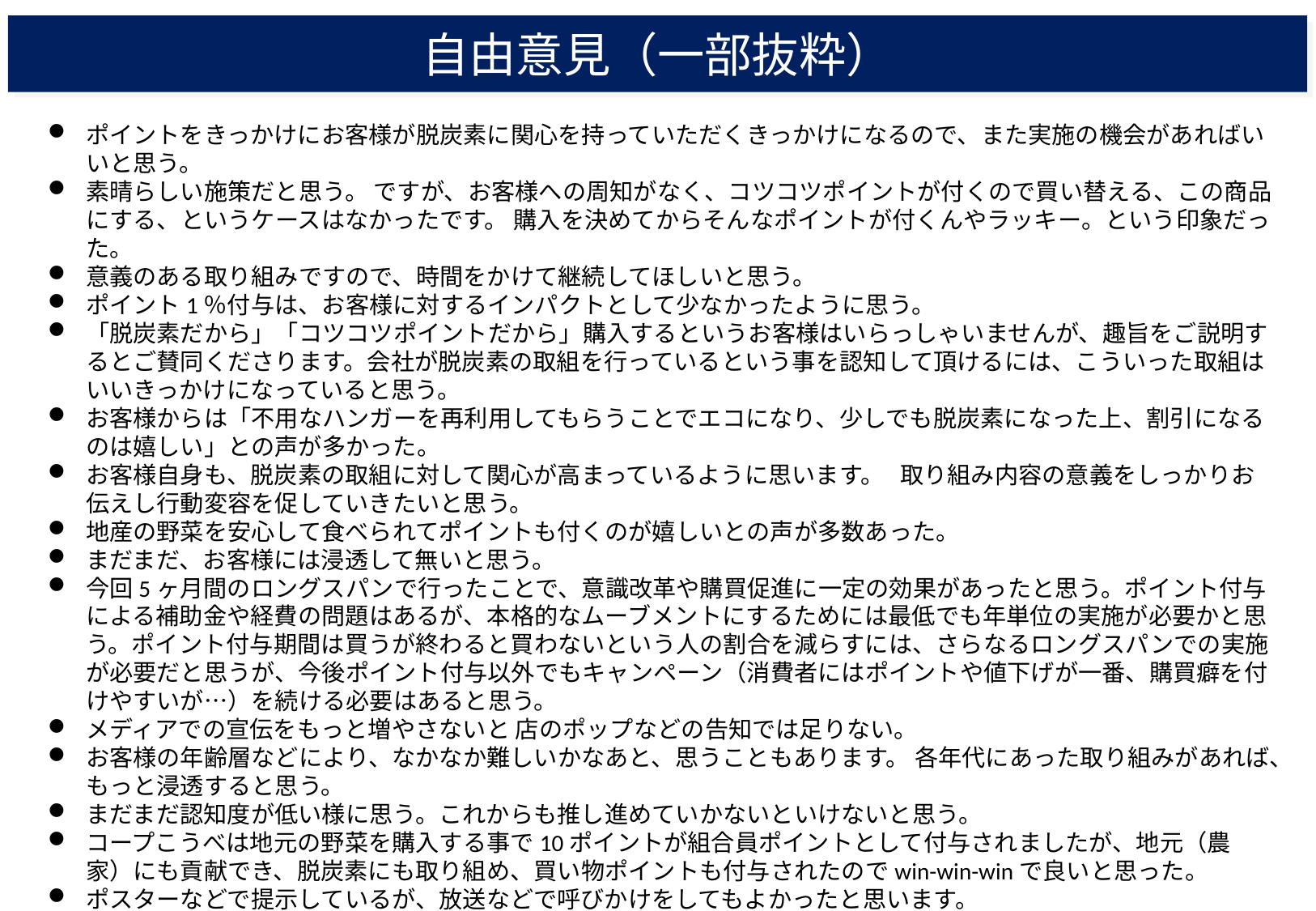

自由意見（一部抜粋）
ポイントをきっかけにお客様が脱炭素に関心を持っていただくきっかけになるので、また実施の機会があればいいと思う。
素晴らしい施策だと思う。 ですが、お客様への周知がなく、コツコツポイントが付くので買い替える、この商品にする、というケースはなかったです。 購入を決めてからそんなポイントが付くんやラッキー。という印象だった。
意義のある取り組みですので、時間をかけて継続してほしいと思う。
ポイント1％付与は、お客様に対するインパクトとして少なかったように思う。
「脱炭素だから」「コツコツポイントだから」購入するというお客様はいらっしゃいませんが、趣旨をご説明するとご賛同くださります。会社が脱炭素の取組を行っているという事を認知して頂けるには、こういった取組はいいきっかけになっていると思う。
お客様からは「不用なハンガーを再利用してもらうことでエコになり、少しでも脱炭素になった上、割引になるのは嬉しい」との声が多かった。
お客様自身も、脱炭素の取組に対して関心が高まっているように思います。   取り組み内容の意義をしっかりお伝えし行動変容を促していきたいと思う。
地産の野菜を安心して食べられてポイントも付くのが嬉しいとの声が多数あった。
まだまだ、お客様には浸透して無いと思う。
今回5ヶ月間のロングスパンで行ったことで、意識改革や購買促進に一定の効果があったと思う。ポイント付与による補助金や経費の問題はあるが、本格的なムーブメントにするためには最低でも年単位の実施が必要かと思う。ポイント付与期間は買うが終わると買わないという人の割合を減らすには、さらなるロングスパンでの実施が必要だと思うが、今後ポイント付与以外でもキャンペーン（消費者にはポイントや値下げが一番、購買癖を付けやすいが…）を続ける必要はあると思う。
メディアでの宣伝をもっと増やさないと 店のポップなどの告知では足りない。
お客様の年齢層などにより、なかなか難しいかなあと、思うこともあります。 各年代にあった取り組みがあれば、もっと浸透すると思う。
まだまだ認知度が低い様に思う。これからも推し進めていかないといけないと思う。
コープこうべは地元の野菜を購入する事で10ポイントが組合員ポイントとして付与されましたが、地元（農家）にも貢献でき、脱炭素にも取り組め、買い物ポイントも付与されたのでwin-win-winで良いと思った。
ポスターなどで提示しているが、放送などで呼びかけをしてもよかったと思います。
自分以外の周りの人にも脱炭素への意識付けをしていきたい。
何も聞かされないままいきなり始まっていたので、事前に説明等あった方がよかったと思う。